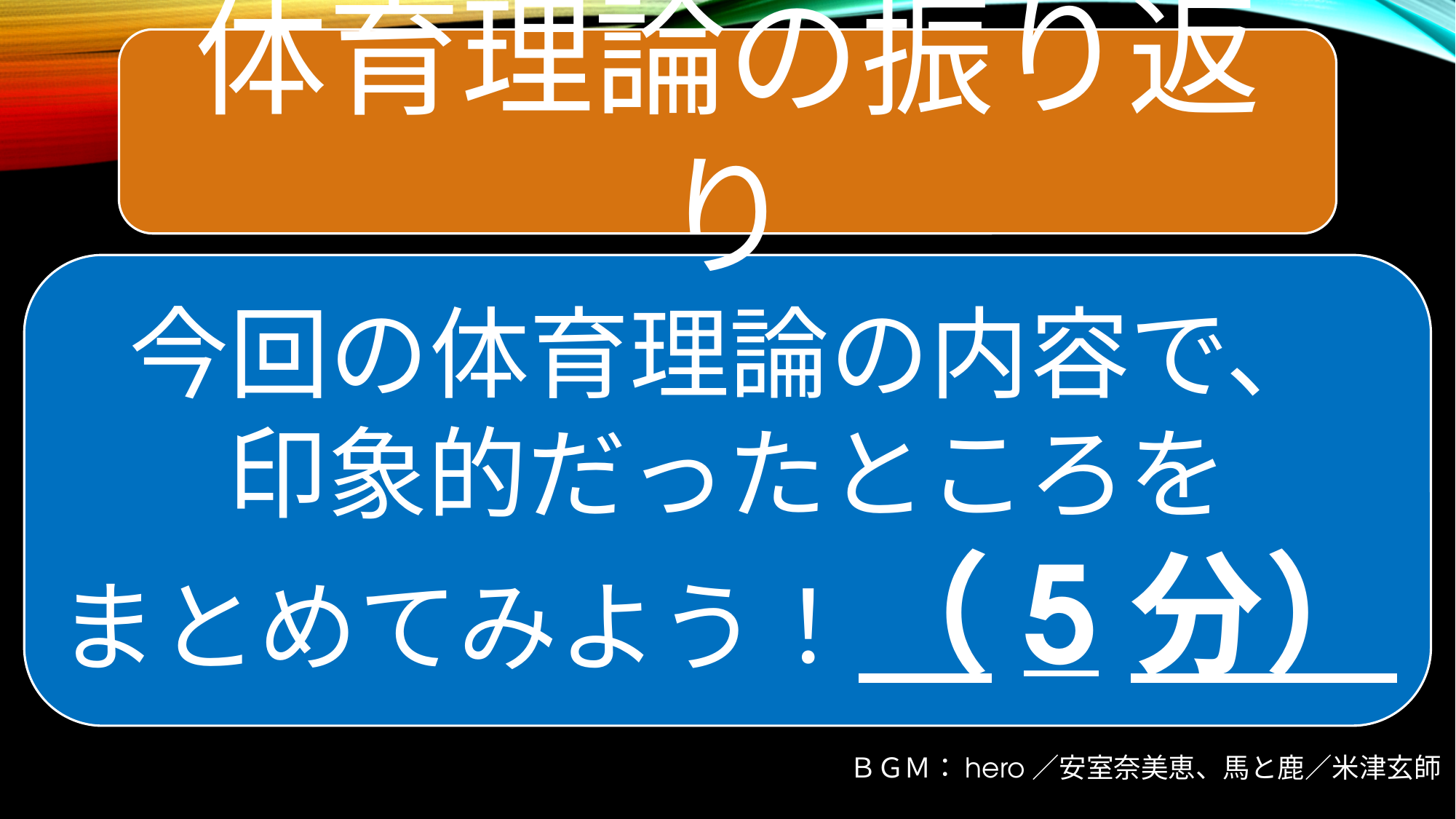

体育理論の振り返り
今回の体育理論の内容で、
印象的だったところを
まとめてみよう！（5分）
ＢＧＭ：hero／安室奈美恵、馬と鹿／米津玄師